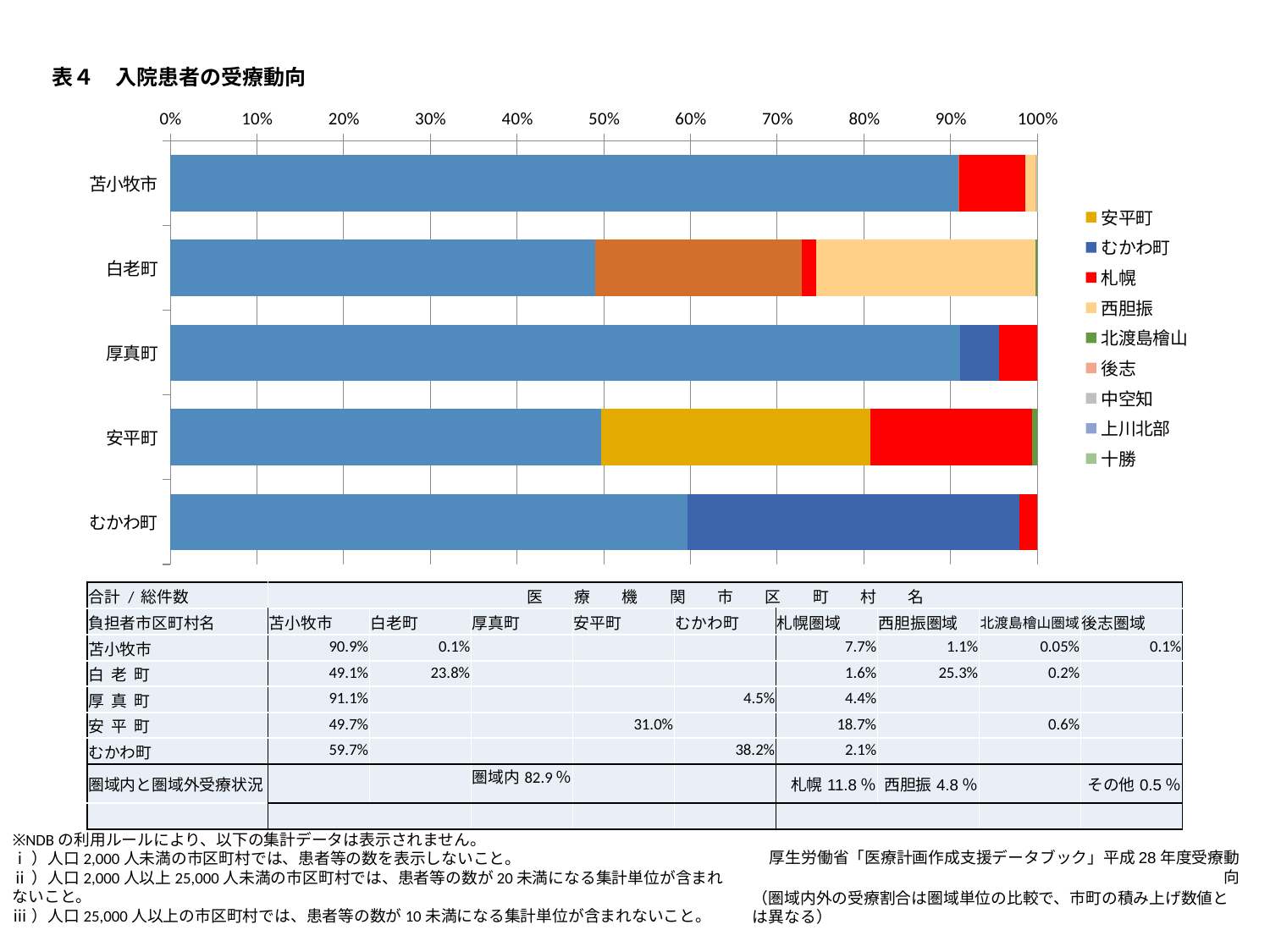

表４　入院患者の受療動向

### Chart

| Category |  |  |  |  |  |  |  |  |  |  |  |  |
|---|---|---|---|---|---|---|---|---|---|---|---|---|
| 苫小牧市 | 226500.0 | 201.0 | 0.0 | 0.0 | 0.0 | 19115.0 | 2837.0 | 128.0 | 265.0 | 108.0 | 48.0 | 60.0 |
| 白老町 | 22160.0 | 10748.0 | 0.0 | 0.0 | 0.0 | 737.0 | 11436.0 | 96.0 | 0.0 | 0.0 | 0.0 | 0.0 |
| 厚真町 | 5405.0 | 0.0 | 0.0 | 0.0 | 266.0 | 260.0 | 0.0 | 0.0 | 0.0 | 0.0 | 0.0 | 0.0 |
| 安平町 | 6388.0 | 0.0 | 0.0 | 3985.0 | 0.0 | 2398.0 | 0.0 | 72.0 | 0.0 | 0.0 | 0.0 | 0.0 |
| むかわ町 | 9197.0 | 0.0 | 0.0 | 0.0 | 5887.0 | 321.0 | 0.0 | 0.0 | 0.0 | 0.0 | 0.0 | 0.0 |
| 合計 / 総件数 | 医　　療　　機　　関　　市　　区　　町　　村　　名 |  |  |  |  |  |  |  |  |
| --- | --- | --- | --- | --- | --- | --- | --- | --- | --- |
| 負担者市区町村名 | 苫小牧市 | 白老町 | 厚真町 | 安平町 | むかわ町 | 札幌圏域 | 西胆振圏域 | 北渡島檜山圏域 | 後志圏域 |
| 苫小牧市 | 90.9% | 0.1% |  |  |  | 7.7% | 1.1% | 0.05% | 0.1% |
| 白 老 町 | 49.1% | 23.8% |  |  |  | 1.6% | 25.3% | 0.2% |  |
| 厚 真 町 | 91.1% |  |  |  | 4.5% | 4.4% |  |  |  |
| 安 平 町 | 49.7% |  |  | 31.0% |  | 18.7% |  | 0.6% |  |
| むかわ町 | 59.7% |  |  |  | 38.2% | 2.1% |  |  |  |
| 圏域内と圏域外受療状況 |  |  | 圏域内82.9％ |  |  | 札幌11.8％ | 西胆振4.8％ |  | その他0.5％ |
|  |  |  |  |  |  |  |  |  |  |
※NDBの利用ルールにより、以下の集計データは表示されません。
ⅰ）人口2,000人未満の市区町村では、患者等の数を表示しないこと。
ⅱ）人口2,000人以上25,000人未満の市区町村では、患者等の数が20未満になる集計単位が含まれないこと。
ⅲ）人口25,000人以上の市区町村では、患者等の数が10未満になる集計単位が含まれないこと。
厚生労働省「医療計画作成支援データブック」平成28年度受療動向
（圏域内外の受療割合は圏域単位の比較で、市町の積み上げ数値とは異なる）